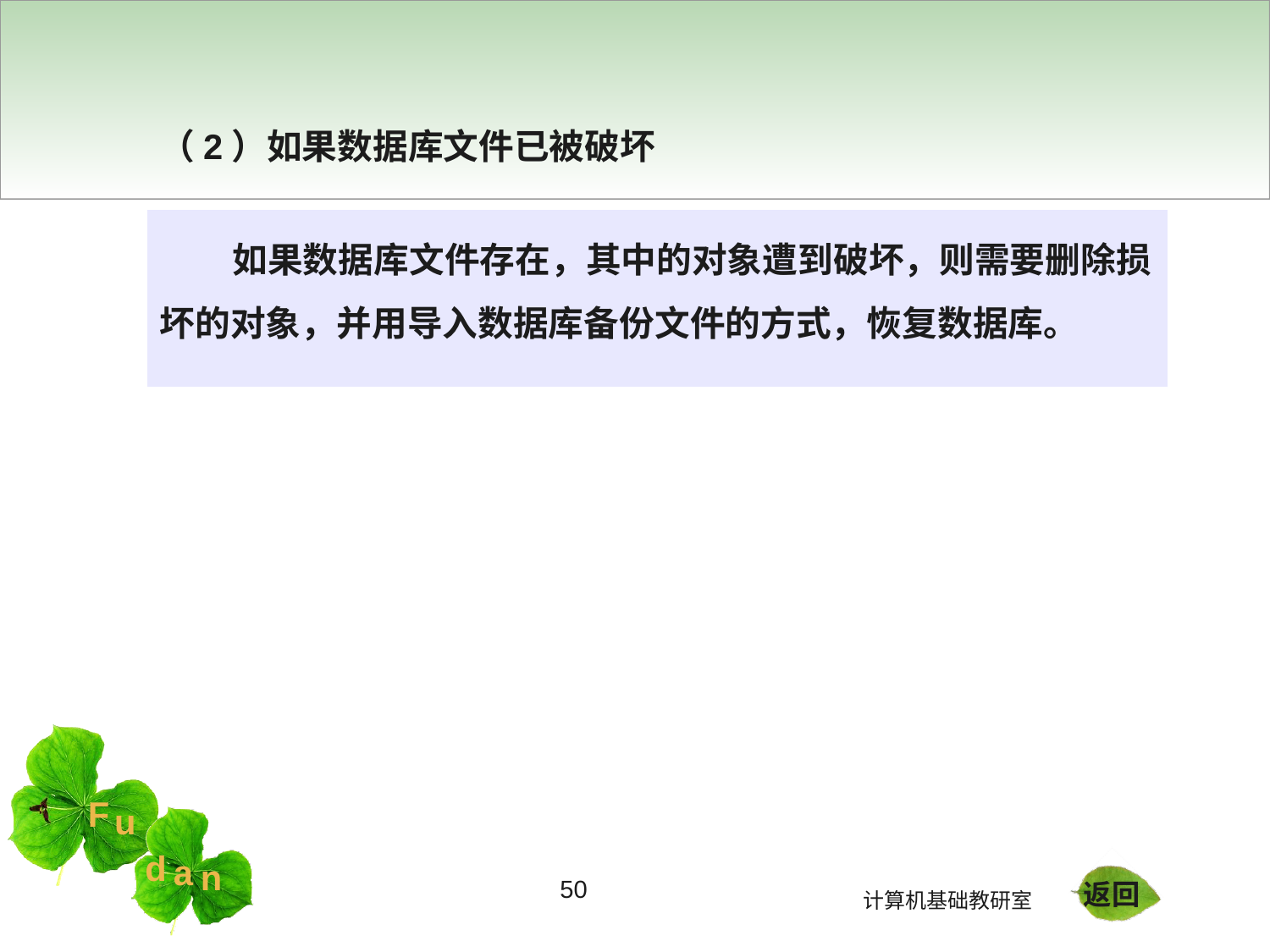

（2）如果数据库文件已被破坏
        如果数据库文件存在，其中的对象遭到破坏，则需要删除损坏的对象，并用导入数据库备份文件的方式，恢复数据库。
50
返回